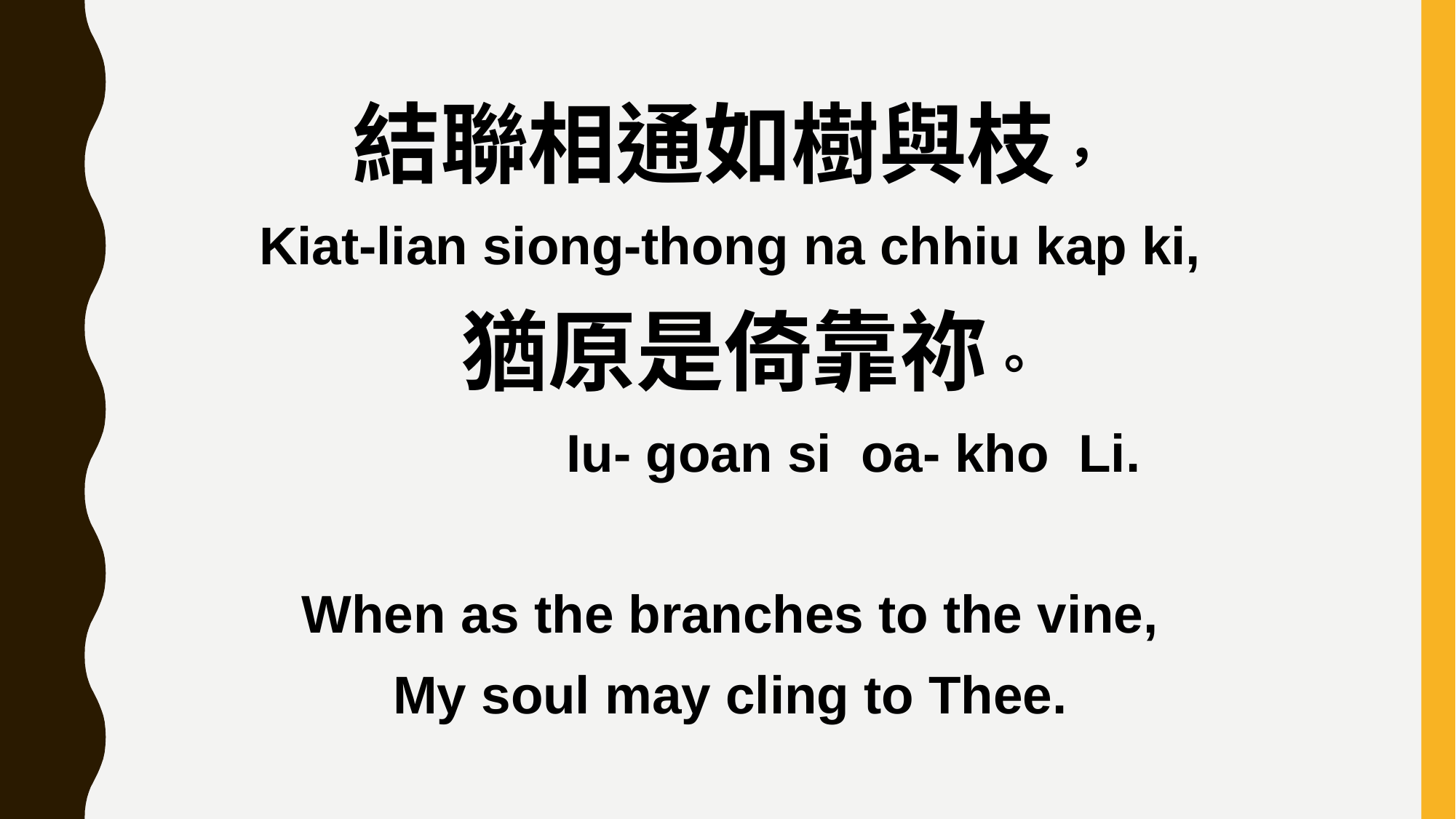

結聯相通如樹與枝，
Kiat-lian siong-thong na chhiu kap ki,
 猶原是倚靠祢。
                         Iu- goan si  oa- kho  Li.

When as the branches to the vine,
My soul may cling to Thee.